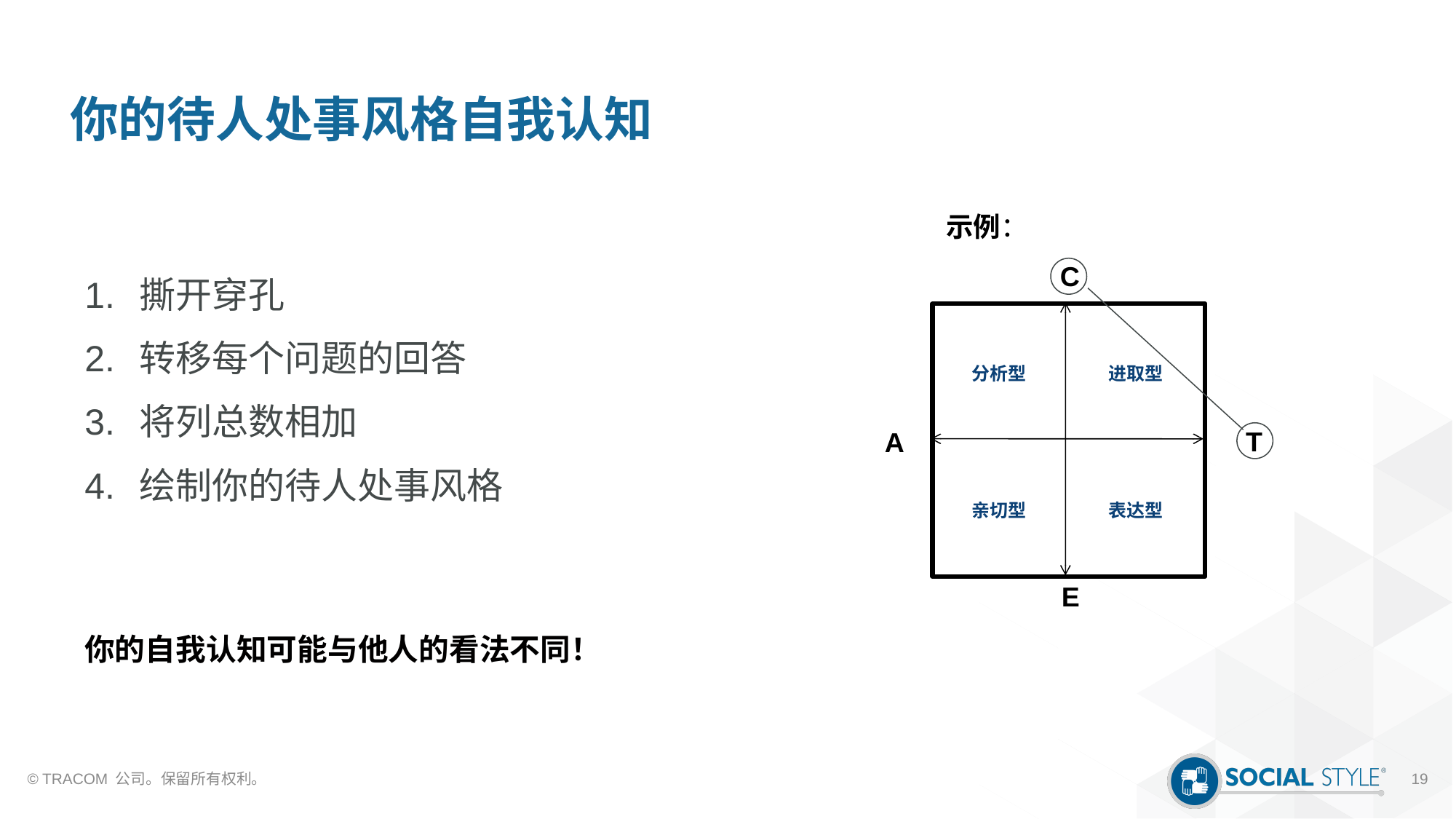

# 你的待人处事风格自我认知
示例：

  C

撕开穿孔
转移每个问题的回答
将列总数相加
绘制你的待人处事风格

分析型
进取型
  T
A

亲切型
表达型
E
你的自我认知可能与他人的看法不同！
© TRACOM 公司。保留所有权利。
19